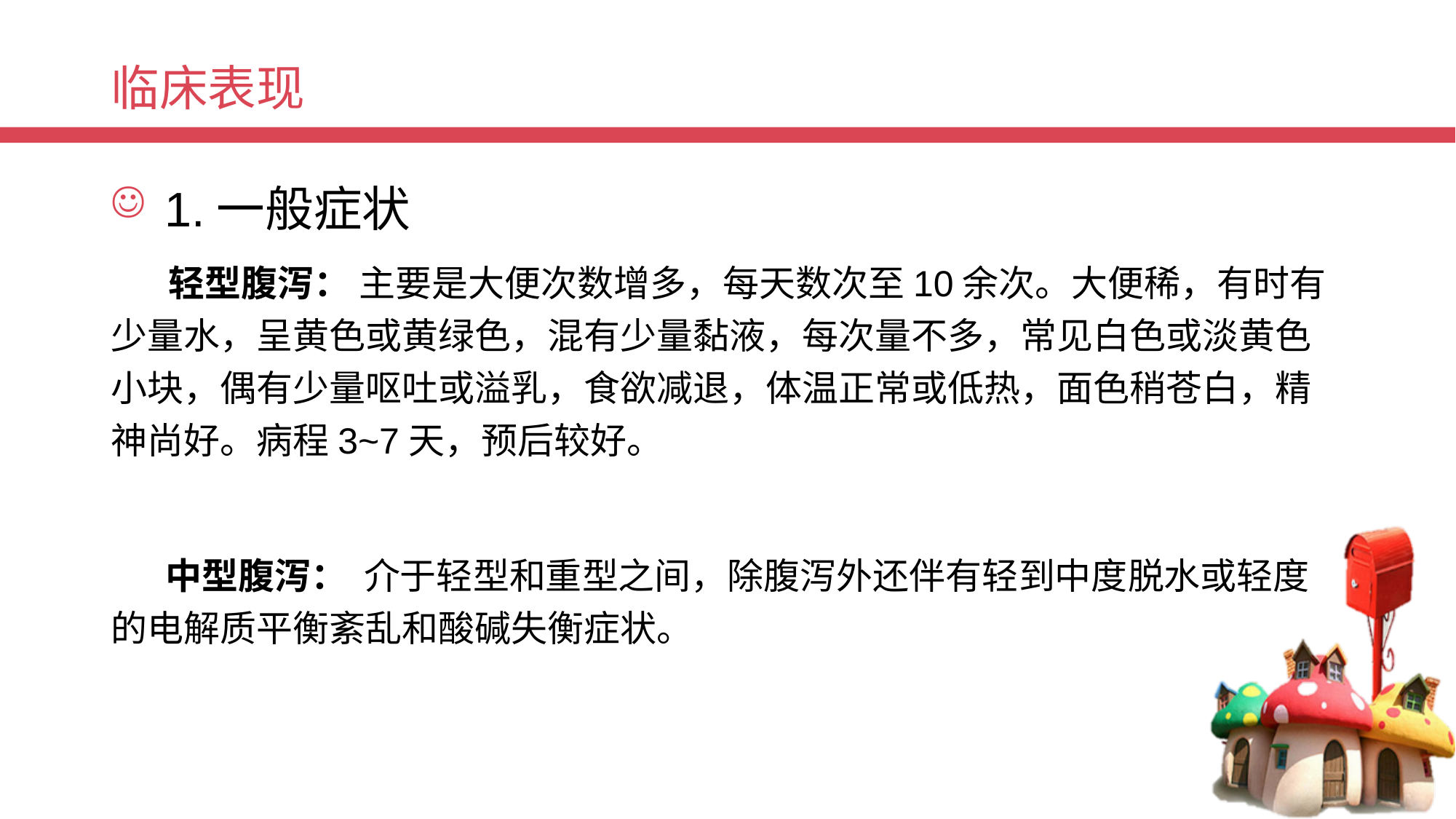

# 临床表现
1.一般症状
      轻型腹泻： 主要是大便次数增多，每天数次至10余次。大便稀，有时有少量水，呈黄色或黄绿色，混有少量黏液，每次量不多，常见白色或淡黄色小块，偶有少量呕吐或溢乳，食欲减退，体温正常或低热，面色稍苍白，精神尚好。病程3~7天，预后较好。

中型腹泻：  介于轻型和重型之间，除腹泻外还伴有轻到中度脱水或轻度的电解质平衡紊乱和酸碱失衡症状。